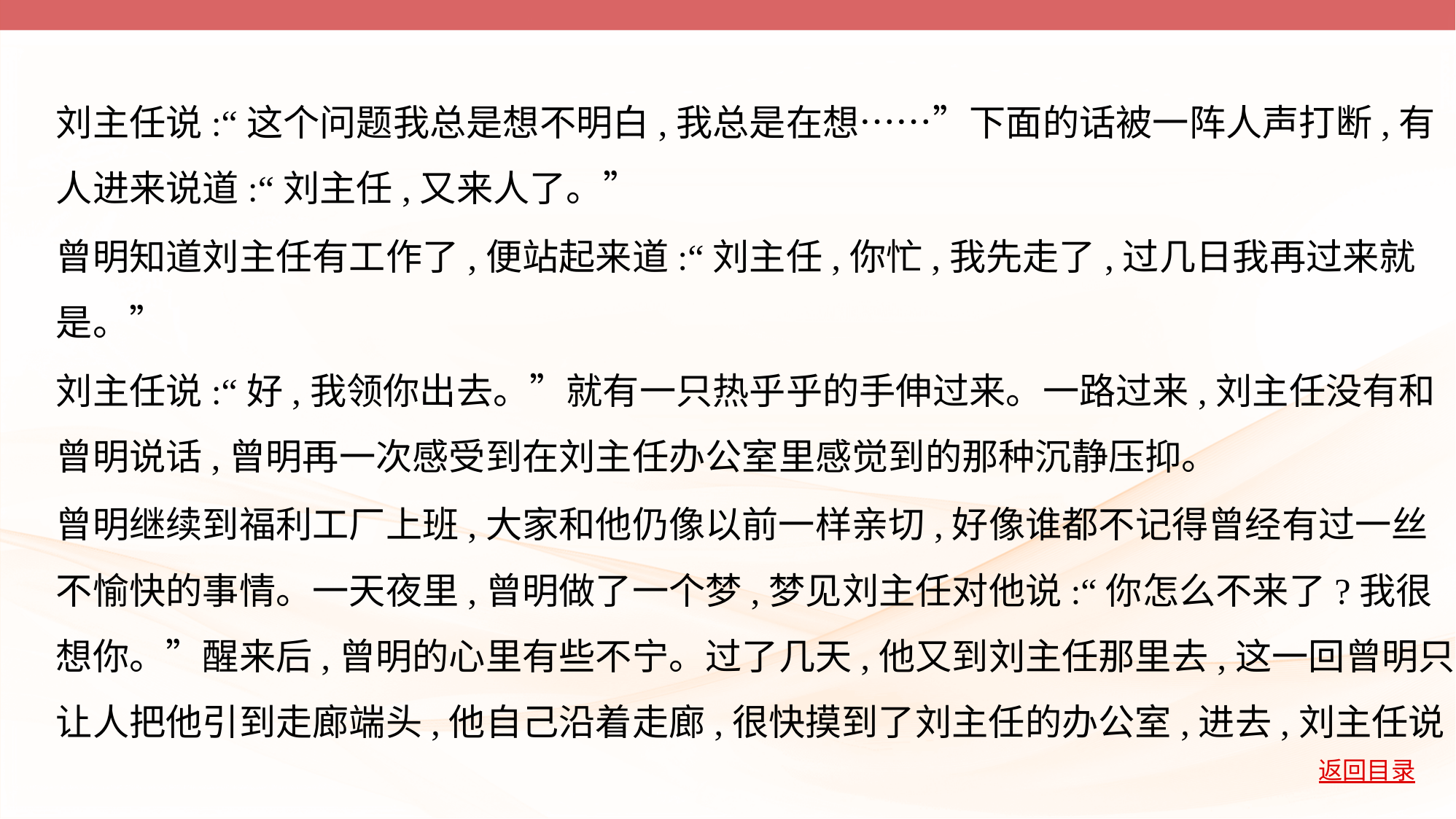

刘主任说:“这个问题我总是想不明白,我总是在想……”下面的话被一阵人声打断,有
人进来说道:“刘主任,又来人了。”
曾明知道刘主任有工作了,便站起来道:“刘主任,你忙,我先走了,过几日我再过来就
是。”
刘主任说:“好,我领你出去。”就有一只热乎乎的手伸过来。一路过来,刘主任没有和
曾明说话,曾明再一次感受到在刘主任办公室里感觉到的那种沉静压抑。
曾明继续到福利工厂上班,大家和他仍像以前一样亲切,好像谁都不记得曾经有过一丝
不愉快的事情。一天夜里,曾明做了一个梦,梦见刘主任对他说:“你怎么不来了?我很
想你。”醒来后,曾明的心里有些不宁。过了几天,他又到刘主任那里去,这一回曾明只
让人把他引到走廊端头,他自己沿着走廊,很快摸到了刘主任的办公室,进去,刘主任说: